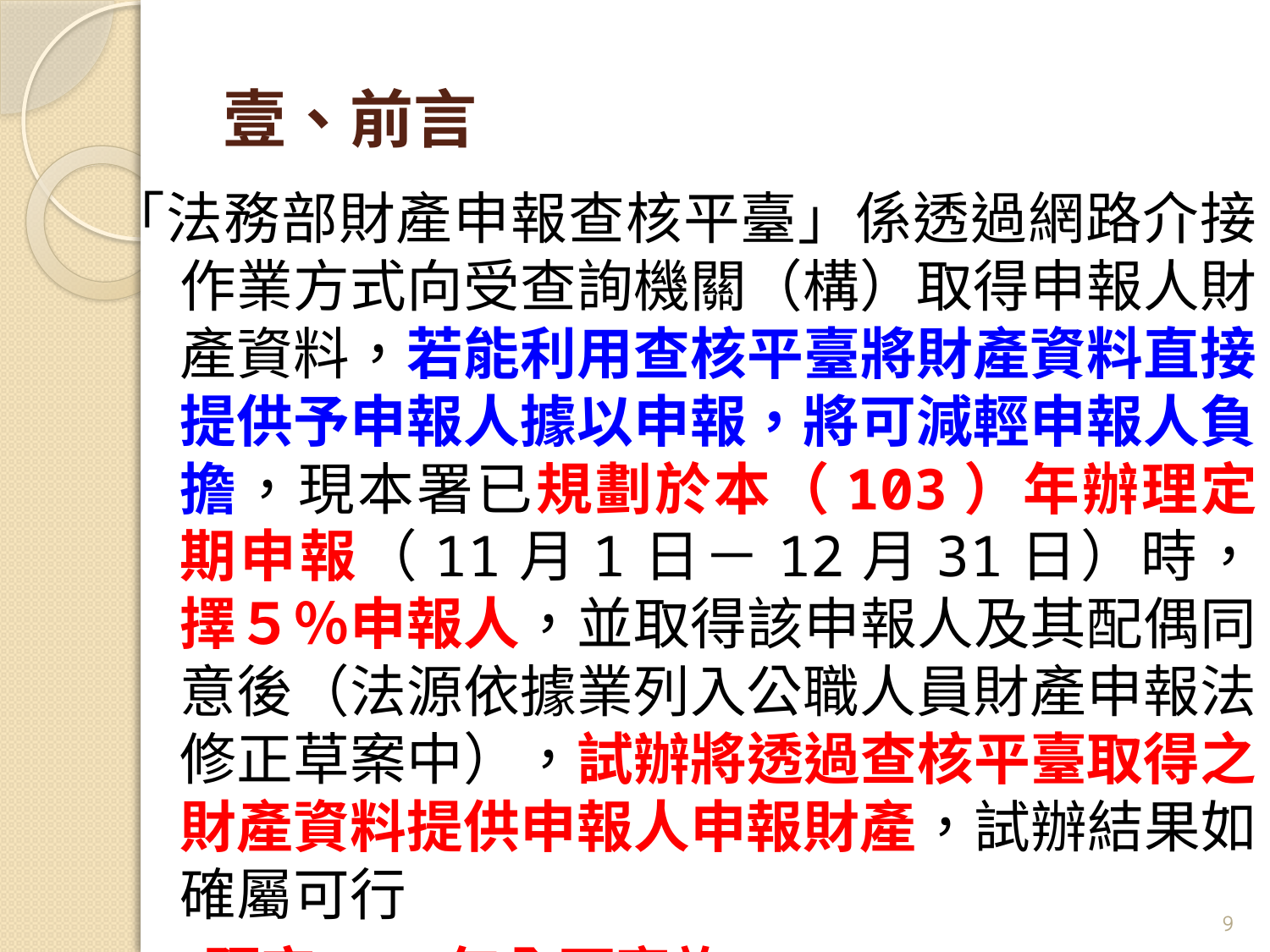

# 壹、前言
「法務部財產申報查核平臺」係透過網路介接作業方式向受查詢機關（構）取得申報人財產資料，若能利用查核平臺將財產資料直接提供予申報人據以申報，將可減輕申報人負擔，現本署已規劃於本（103）年辦理定期申報（11月1日－12月31日）時，擇５％申報人，並取得該申報人及其配偶同意後（法源依據業列入公職人員財產申報法修正草案中），試辦將透過查核平臺取得之財產資料提供申報人申報財產，試辦結果如確屬可行
  ，預定104年全面實施。
9